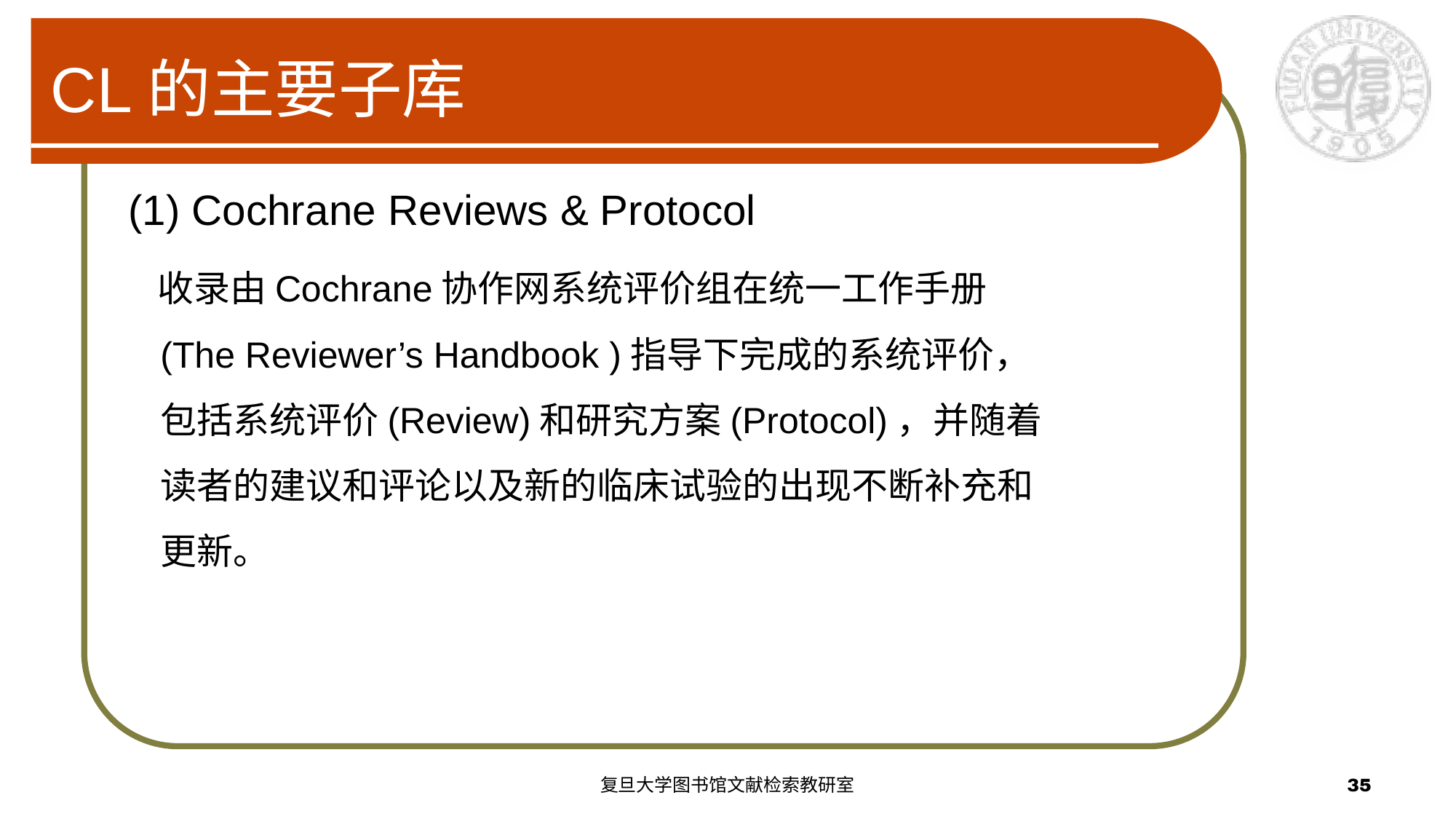

# CL的主要子库
(1) Cochrane Reviews & Protocol
  收录由Cochrane协作网系统评价组在统一工作手册(The Reviewer’s Handbook )指导下完成的系统评价，包括系统评价(Review)和研究方案(Protocol)，并随着读者的建议和评论以及新的临床试验的出现不断补充和更新。
复旦大学图书馆文献检索教研室
35